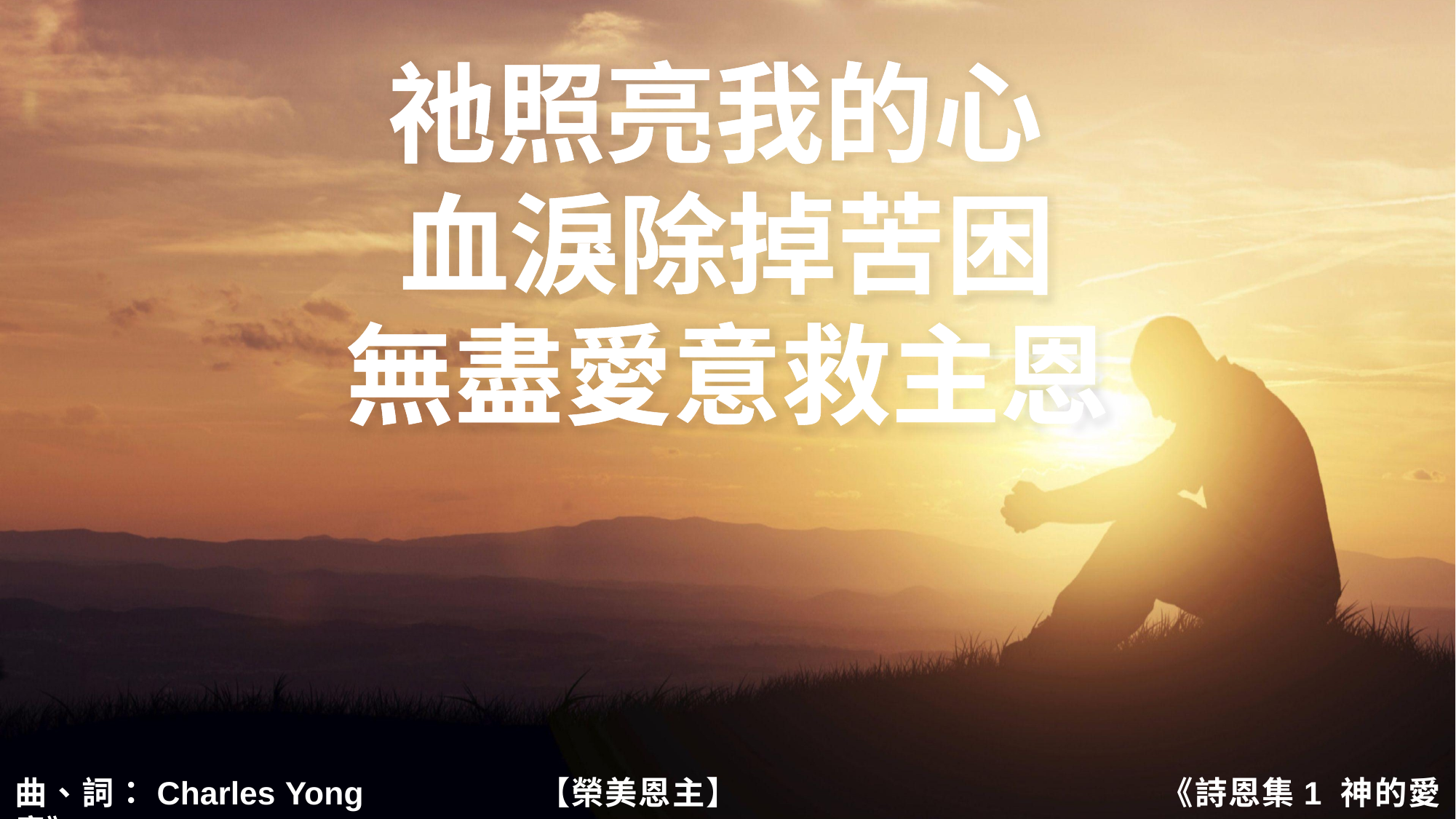

祂照亮我的心
血淚除掉苦困
無盡愛意救主恩
曲、詞：Charles Yong	       【榮美恩主】				   《詩恩集1 神的愛意》